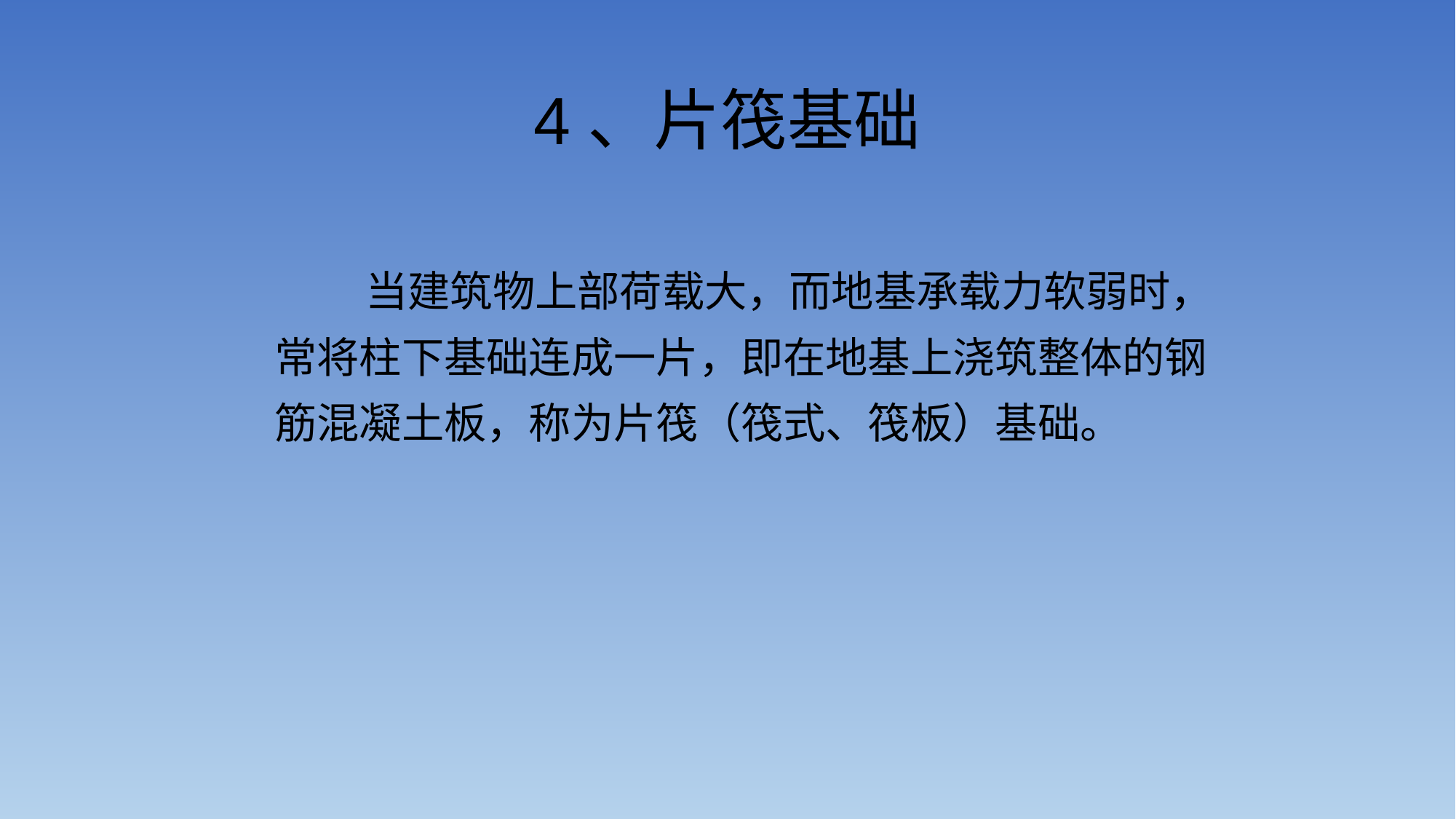

# 4、片筏基础

　        当建筑物上部荷载大，而地基承载力软弱时，常将柱下基础连成一片，即在地基上浇筑整体的钢筋混凝土板，称为片筏（筏式、筏板）基础。